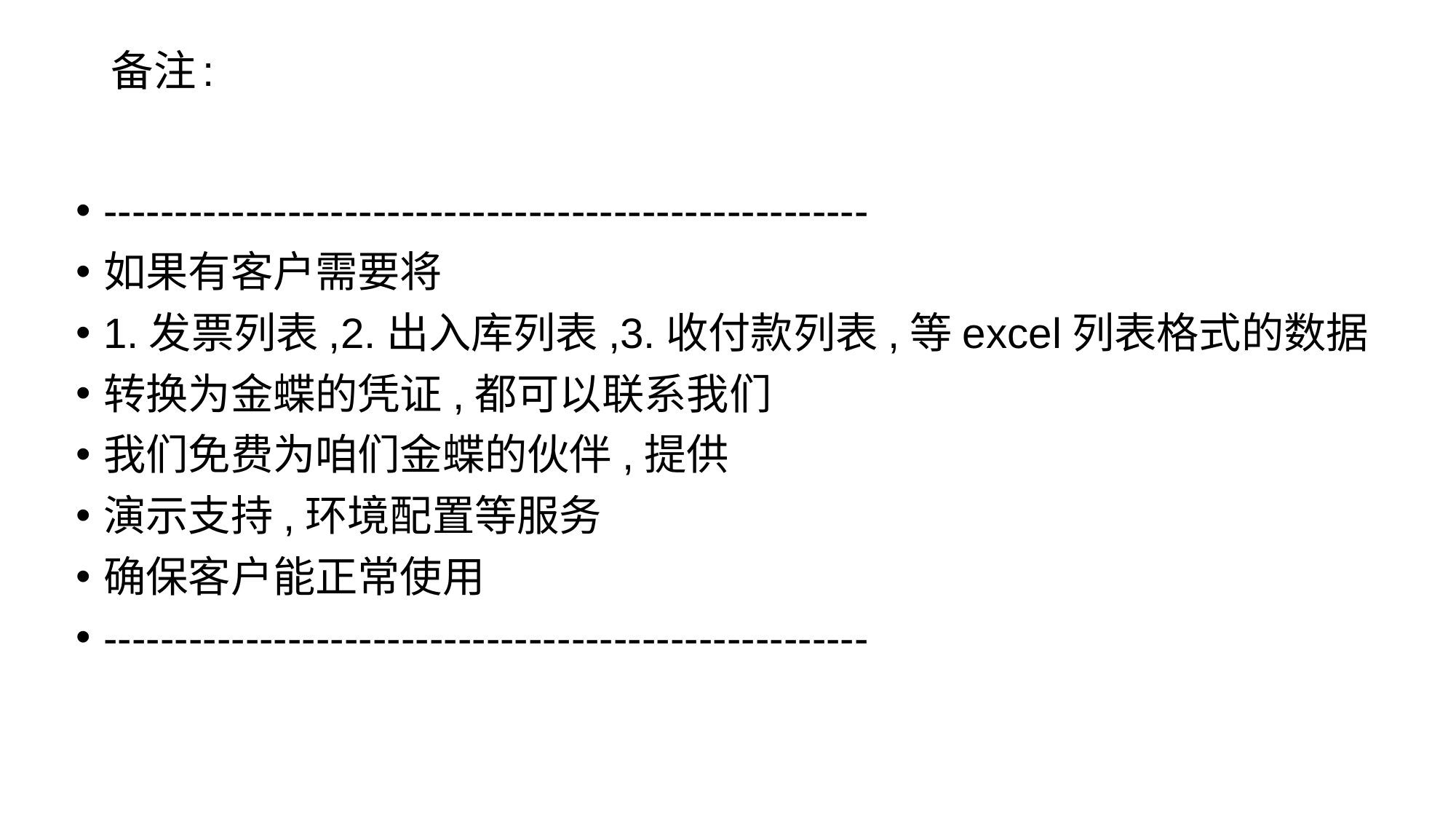

# 备注:

------------------------------------------------------
如果有客户需要将
1.发票列表,2.出入库列表,3.收付款列表,等excel列表格式的数据
转换为金蝶的凭证,都可以联系我们
我们免费为咱们金蝶的伙伴,提供
演示支持,环境配置等服务
确保客户能正常使用
------------------------------------------------------